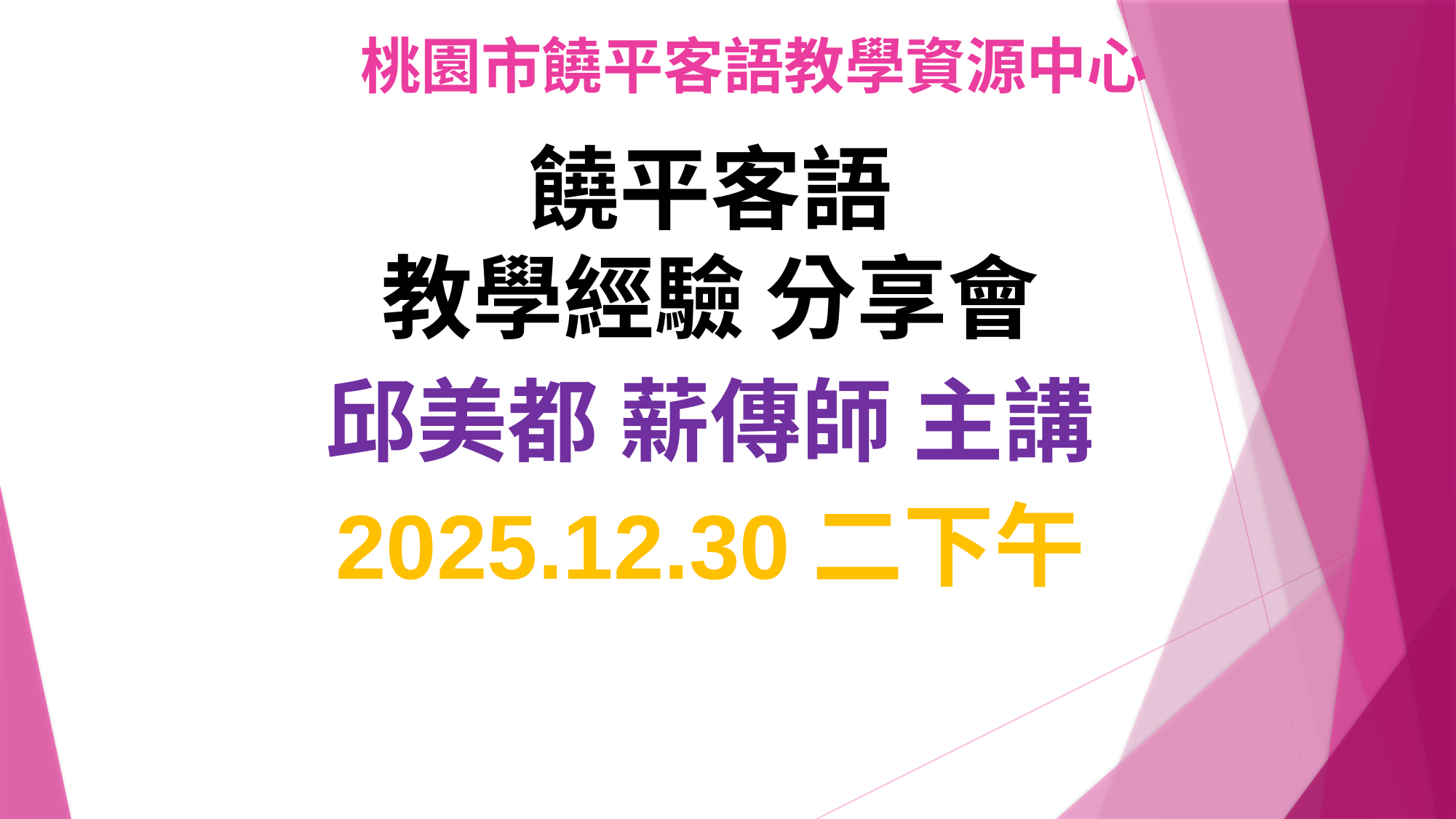

# 桃園市饒平客語教學資源中心
饒平客語
教學經驗 分享會

邱美都 薪傳師 主講

2025.12.30二下午